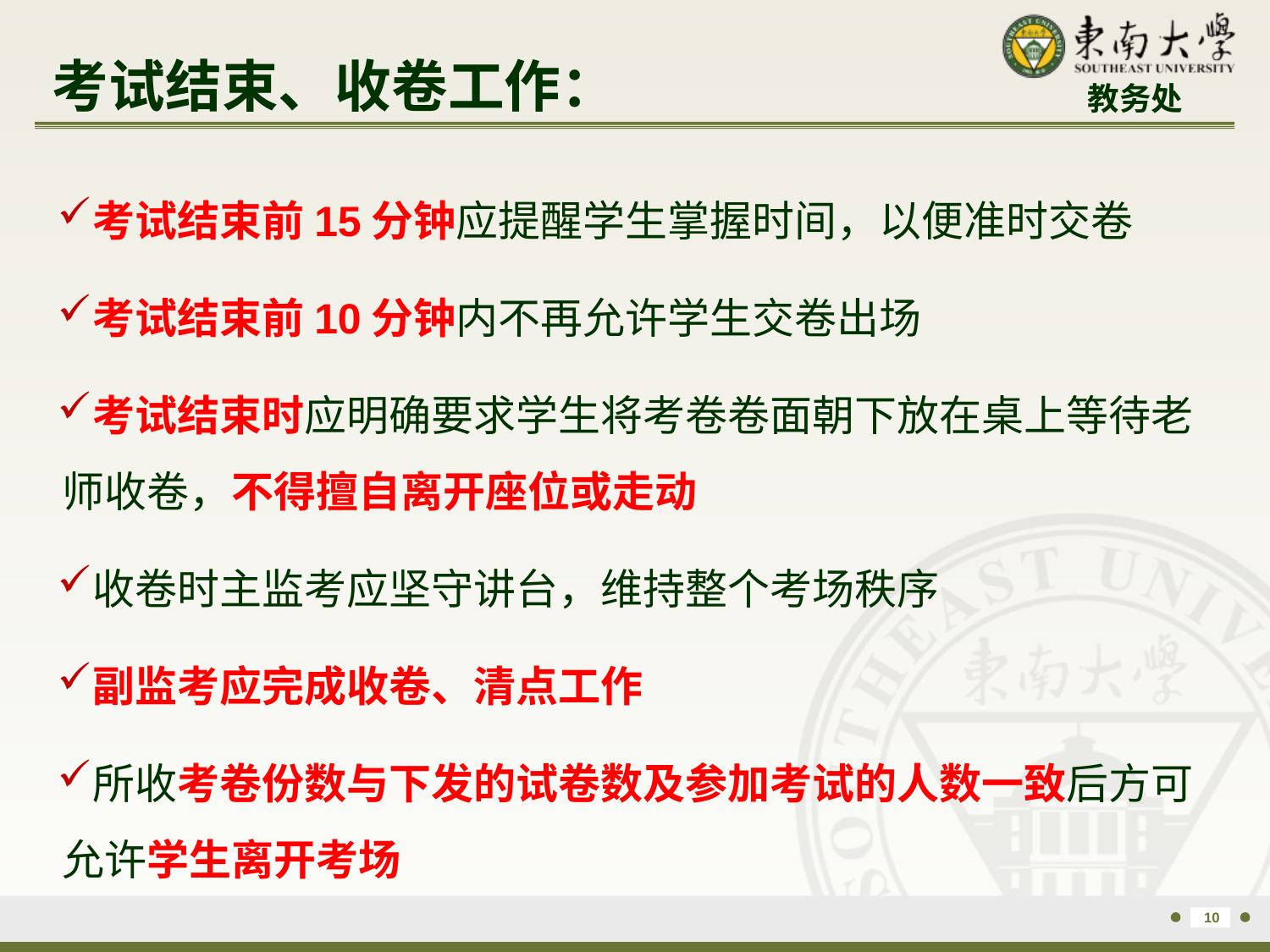

考试结束、收卷工作：
考试结束前15分钟应提醒学生掌握时间，以便准时交卷
考试结束前10分钟内不再允许学生交卷出场
考试结束时应明确要求学生将考卷卷面朝下放在桌上等待老师收卷，不得擅自离开座位或走动
收卷时主监考应坚守讲台，维持整个考场秩序
副监考应完成收卷、清点工作
所收考卷份数与下发的试卷数及参加考试的人数一致后方可允许学生离开考场
10